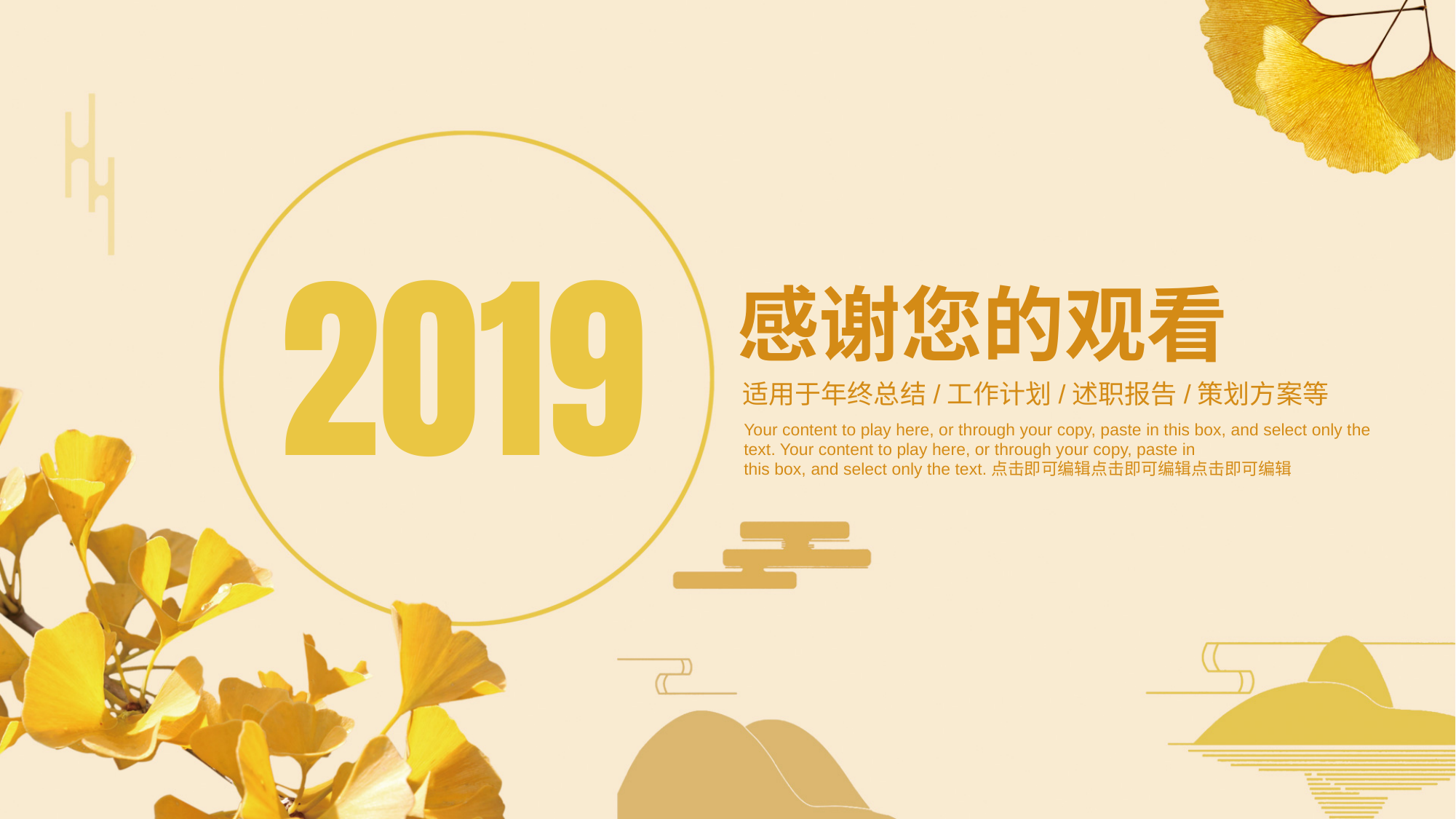

2019
感谢您的观看
适用于年终总结/工作计划/述职报告/策划方案等
Your content to play here, or through your copy, paste in this box, and select only the text. Your content to play here, or through your copy, paste in
this box, and select only the text.点击即可编辑点击即可编辑点击即可编辑